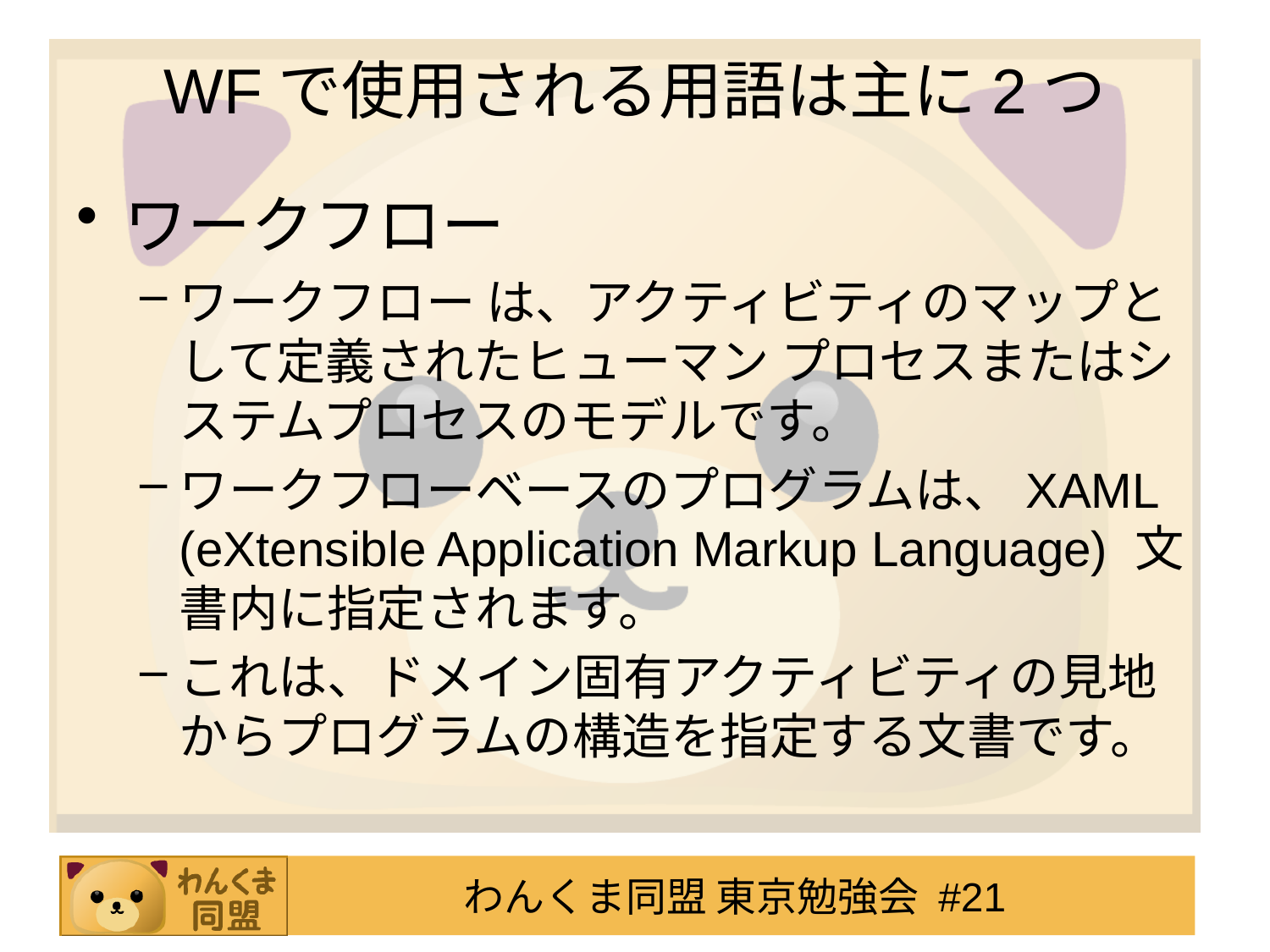

# WFで使用される用語は主に2つ
ワークフロー
ワークフロー は、アクティビティのマップとして定義されたヒューマン プロセスまたはシステムプロセスのモデルです。
ワークフローベースのプログラムは、XAML (eXtensible Application Markup Language) 文書内に指定されます。
これは、ドメイン固有アクティビティの見地からプログラムの構造を指定する文書です。